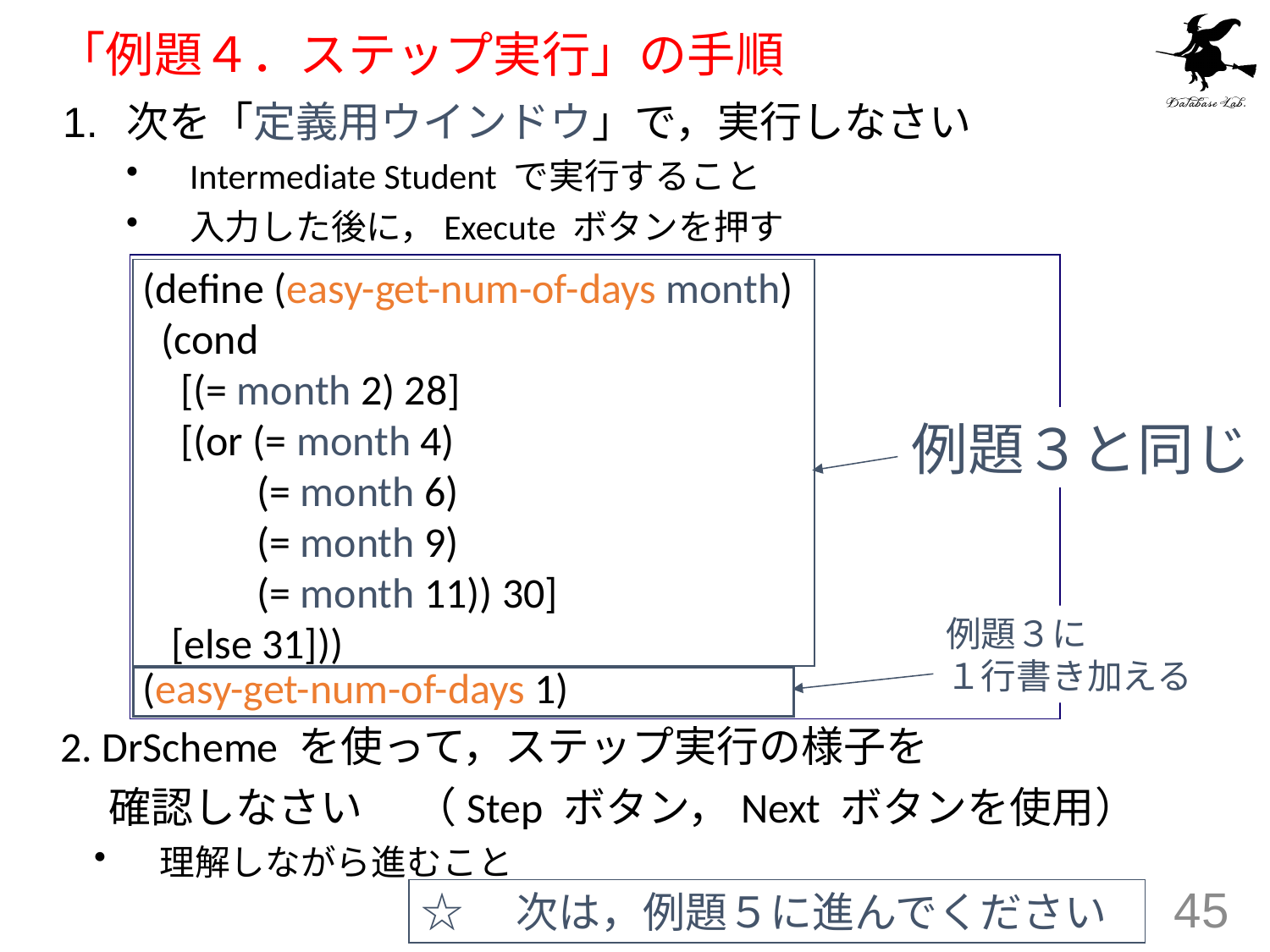

# 「例題４．ステップ実行」の手順
次を「定義用ウインドウ」で，実行しなさい
Intermediate Student で実行すること
入力した後に，Execute ボタンを押す
(define (easy-get-num-of-days month)
  (cond
    [(= month 2) 28]
    [(or (= month 4)
            (= month 6)
            (= month 9)
            (= month 11)) 30]
   [else 31]))
(easy-get-num-of-days 1)

例題３と同じ

例題３に
１行書き加える

2. DrScheme を使って，ステップ実行の様子を
    確認しなさい　 （Step ボタン，Next ボタンを使用）
　理解しながら進むこと
☆　次は，例題５に進んでください
45